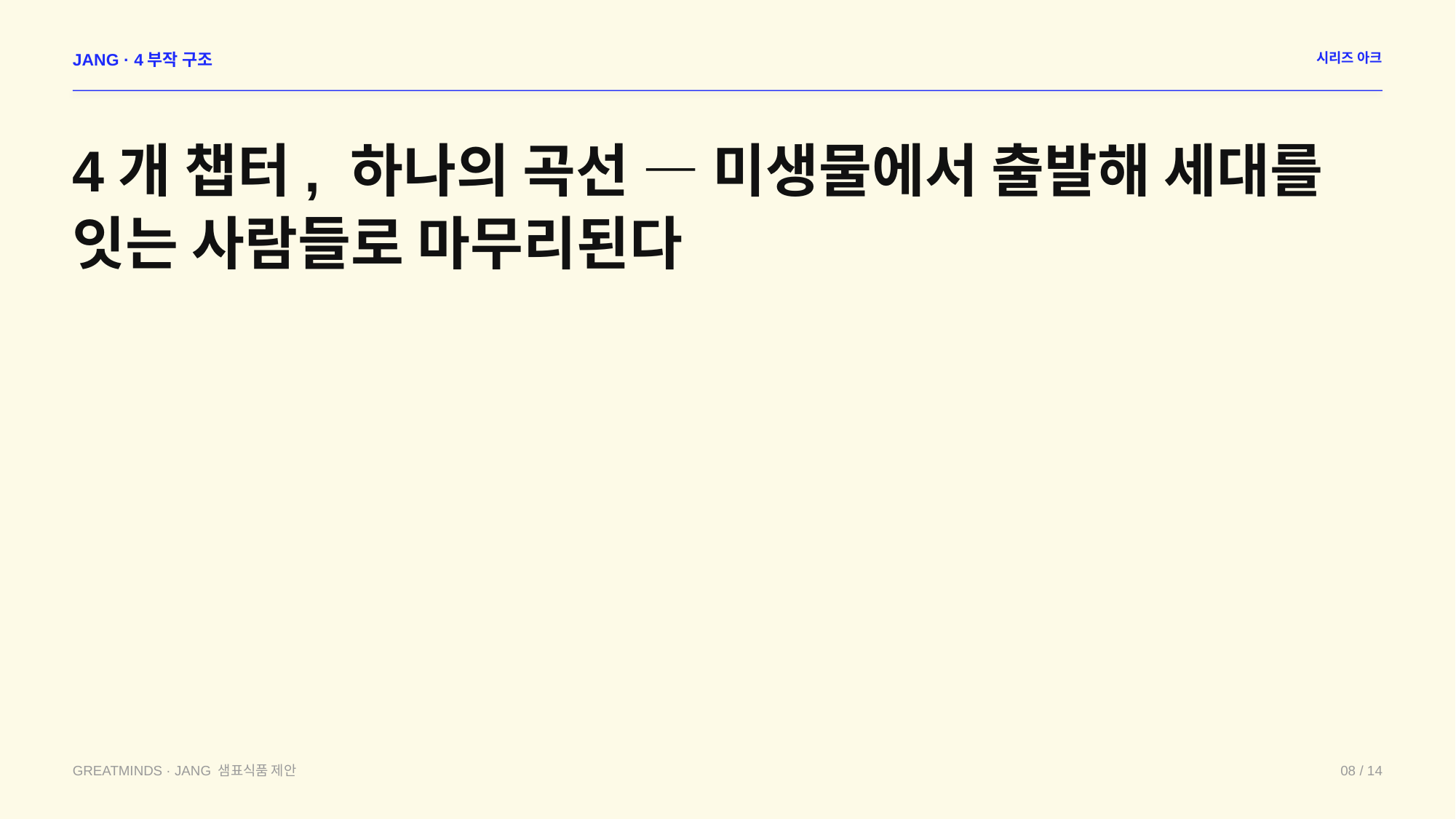

JANG · 4부작 구조
시리즈 아크

4개 챕터, 하나의 곡선 — 미생물에서 출발해 세대를 잇는 사람들로 마무리된다
GREATMINDS · JANG 샘표식품 제안
08 / 14